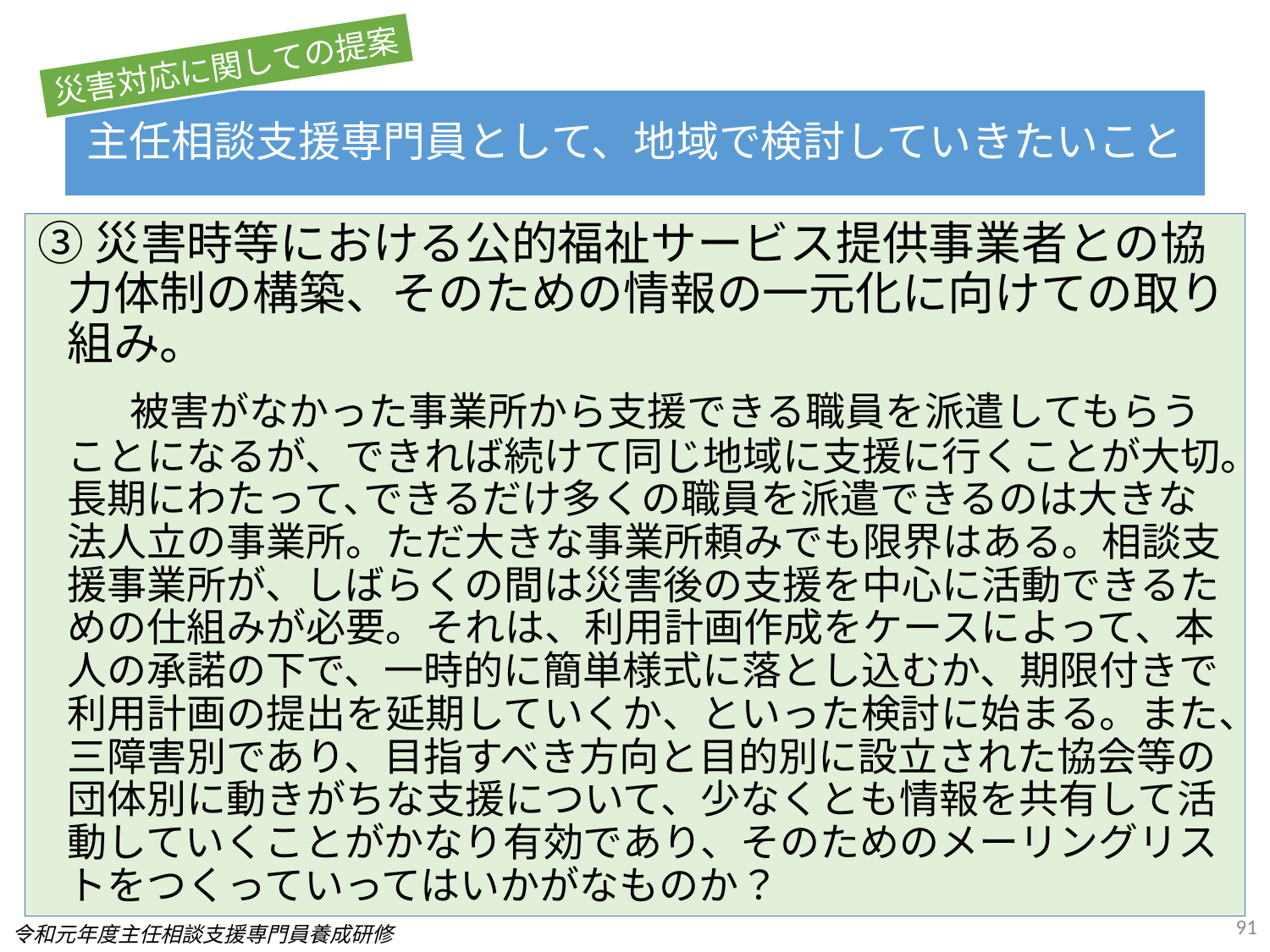

災害対応に関しての提案
# 主任相談支援専門員として、地域で検討していきたいこと
③災害時等における公的福祉サービス提供事業者との協力体制の構築、そのための情報の一元化に向けての取り組み。
　　被害がなかった事業所から支援できる職員を派遣してもらうことになるが、できれば続けて同じ地域に支援に行くことが大切。長期にわたって､できるだけ多くの職員を派遣できるのは大きな法人立の事業所。ただ大きな事業所頼みでも限界はある。相談支援事業所が、しばらくの間は災害後の支援を中心に活動できるための仕組みが必要。それは、利用計画作成をケースによって、本人の承諾の下で、一時的に簡単様式に落とし込むか、期限付きで利用計画の提出を延期していくか、といった検討に始まる。また、三障害別であり、目指すべき方向と目的別に設立された協会等の団体別に動きがちな支援について、少なくとも情報を共有して活動していくことがかなり有効であり、そのためのメーリングリストをつくっていってはいかがなものか？
91
令和元年度主任相談支援専門員養成研修